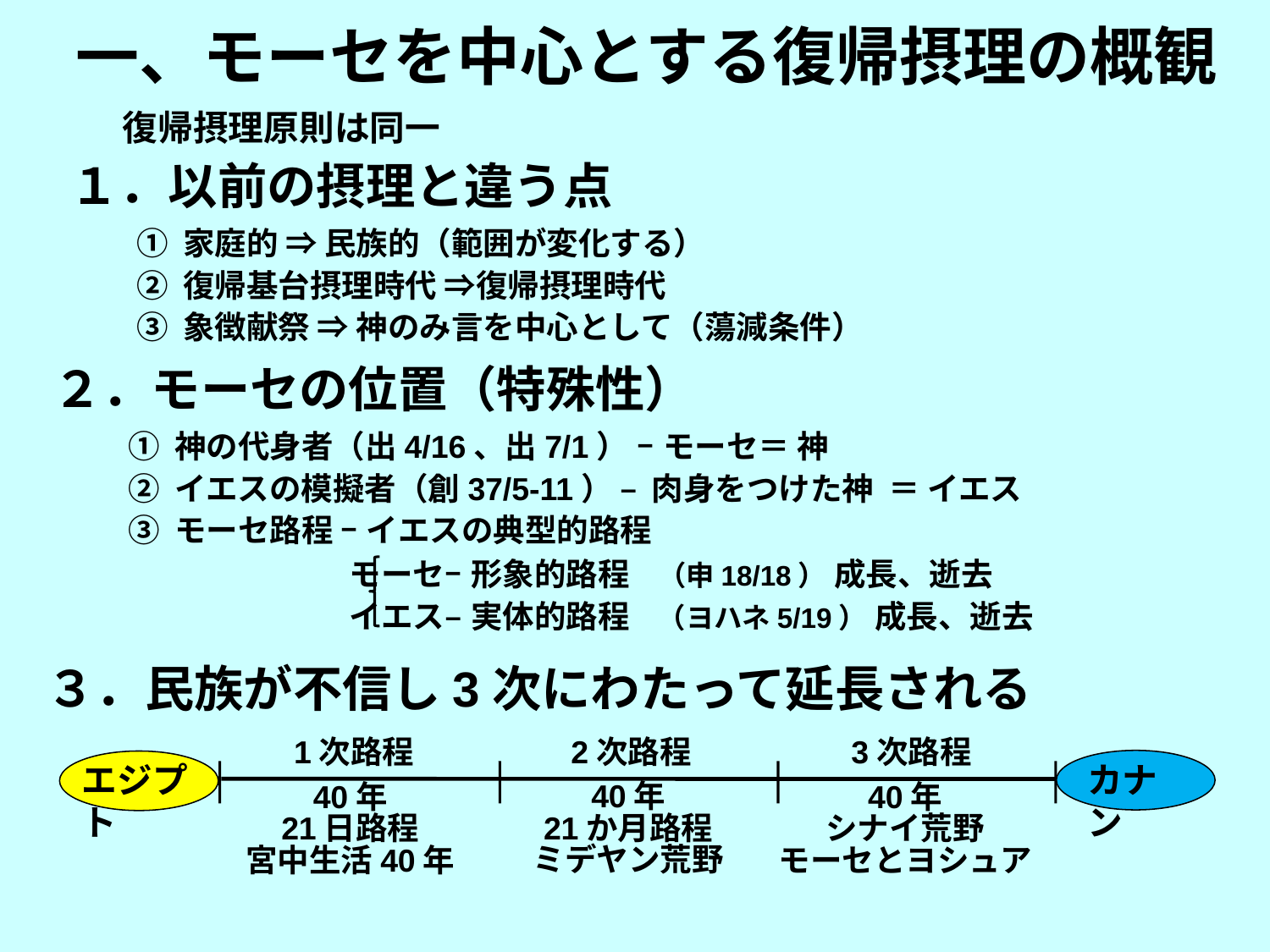

一、モーセを中心とする復帰摂理の概観
復帰摂理原則は同一
１．以前の摂理と違う点
① 家庭的 ⇒ 民族的（範囲が変化する）
② 復帰基台摂理時代 ⇒復帰摂理時代
③ 象徴献祭 ⇒ 神のみ言を中心として（蕩減条件）
２．モーセの位置（特殊性）
① 神の代身者（出4/16、出7/1） – モーセ＝ 神
② イエスの模擬者（創37/5-11） –  肉身をつけた神  ＝ イエス
③ モーセ路程 – イエスの典型的路程
モーセ– 形象的路程　（申18/18） 成長、逝去
イエス– 実体的路程　（ヨハネ5/19） 成長、逝去

３．民族が不信し3次にわたって延長される
1次路程
2次路程
3次路程

カナン
エジプト

40年
21か月路程
ミデヤン荒野
40年
21日路程
宮中生活40年
40年
シナイ荒野
モーセとヨシュア